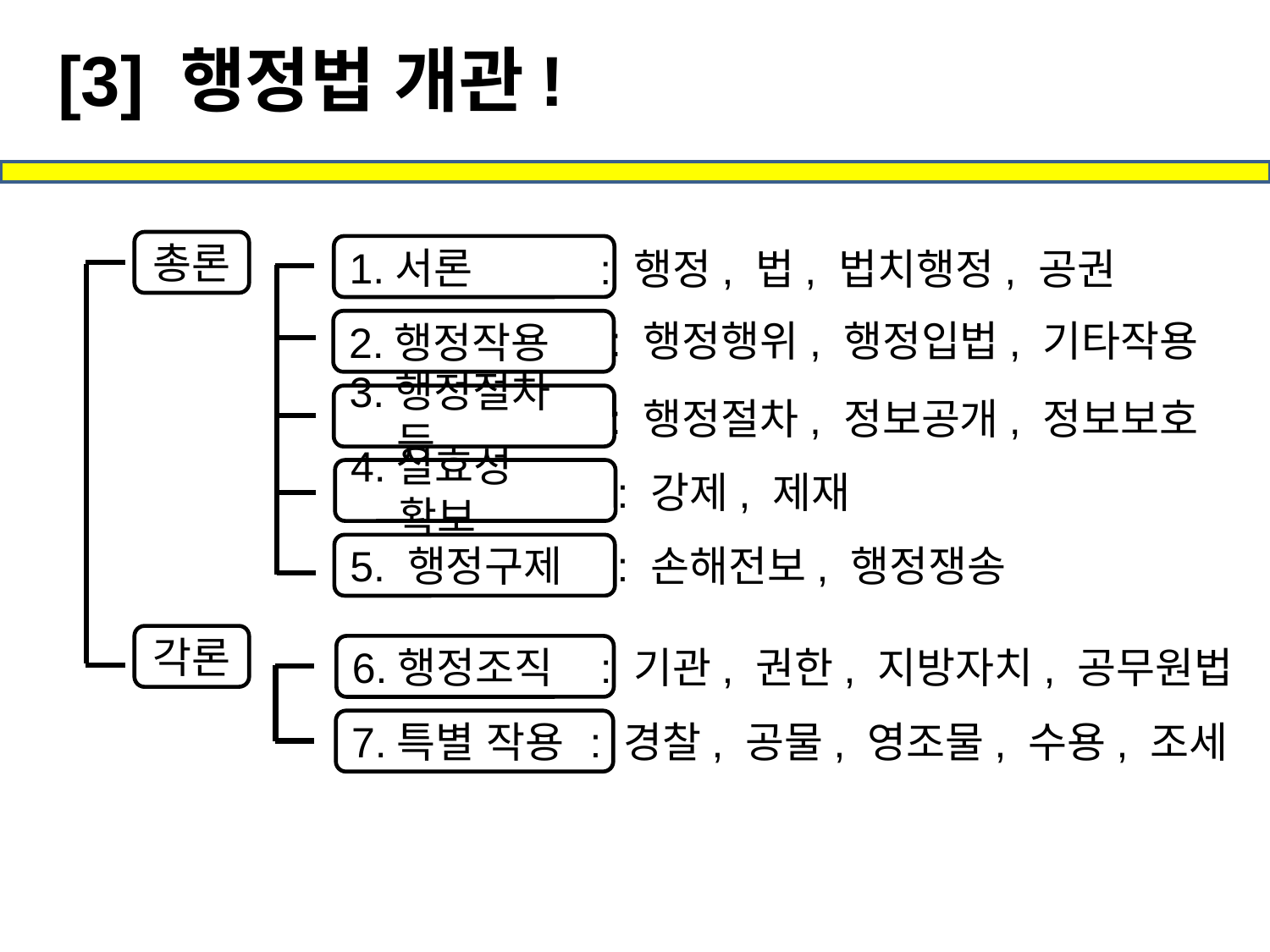

[3] 행정법 개관!

총론
각론
1.서론
2.행정작용
3.행정절차 등
4.실효성 확보
5. 행정구제
: 행정, 법, 법치행정, 공권
: 행정행위, 행정입법, 기타작용
: 행정절차, 정보공개, 정보보호
: 강제, 제재
: 손해전보, 행정쟁송
: 기관, 권한, 지방자치, 공무원법
6.행정조직
7.특별 작용
: 경찰, 공물, 영조물, 수용, 조세